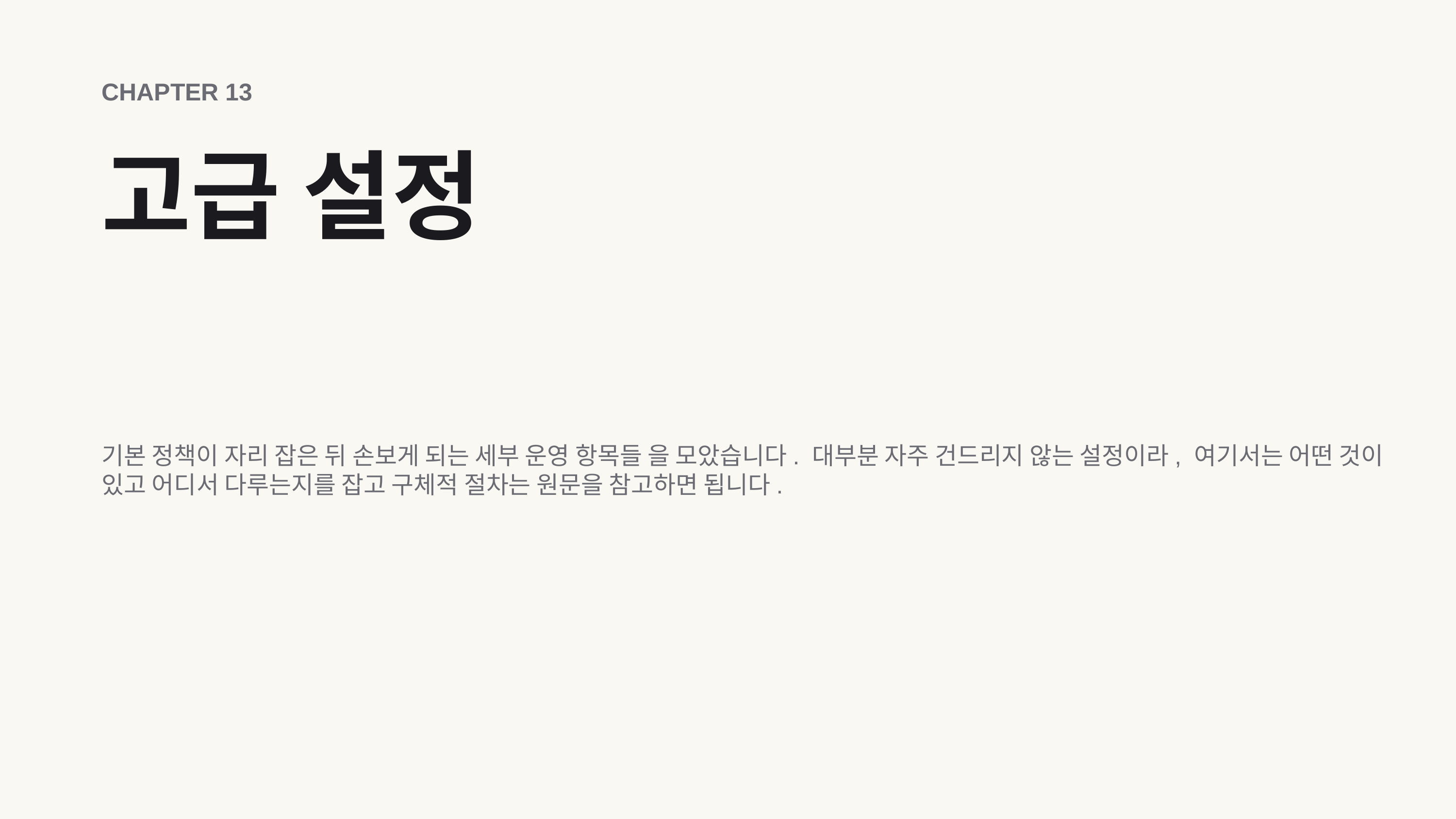

CHAPTER 13
고급 설정
기본 정책이 자리 잡은 뒤 손보게 되는 세부 운영 항목들 을 모았습니다. 대부분 자주 건드리지 않는 설정이라, 여기서는 어떤 것이 있고 어디서 다루는지를 잡고 구체적 절차는 원문을 참고하면 됩니다.